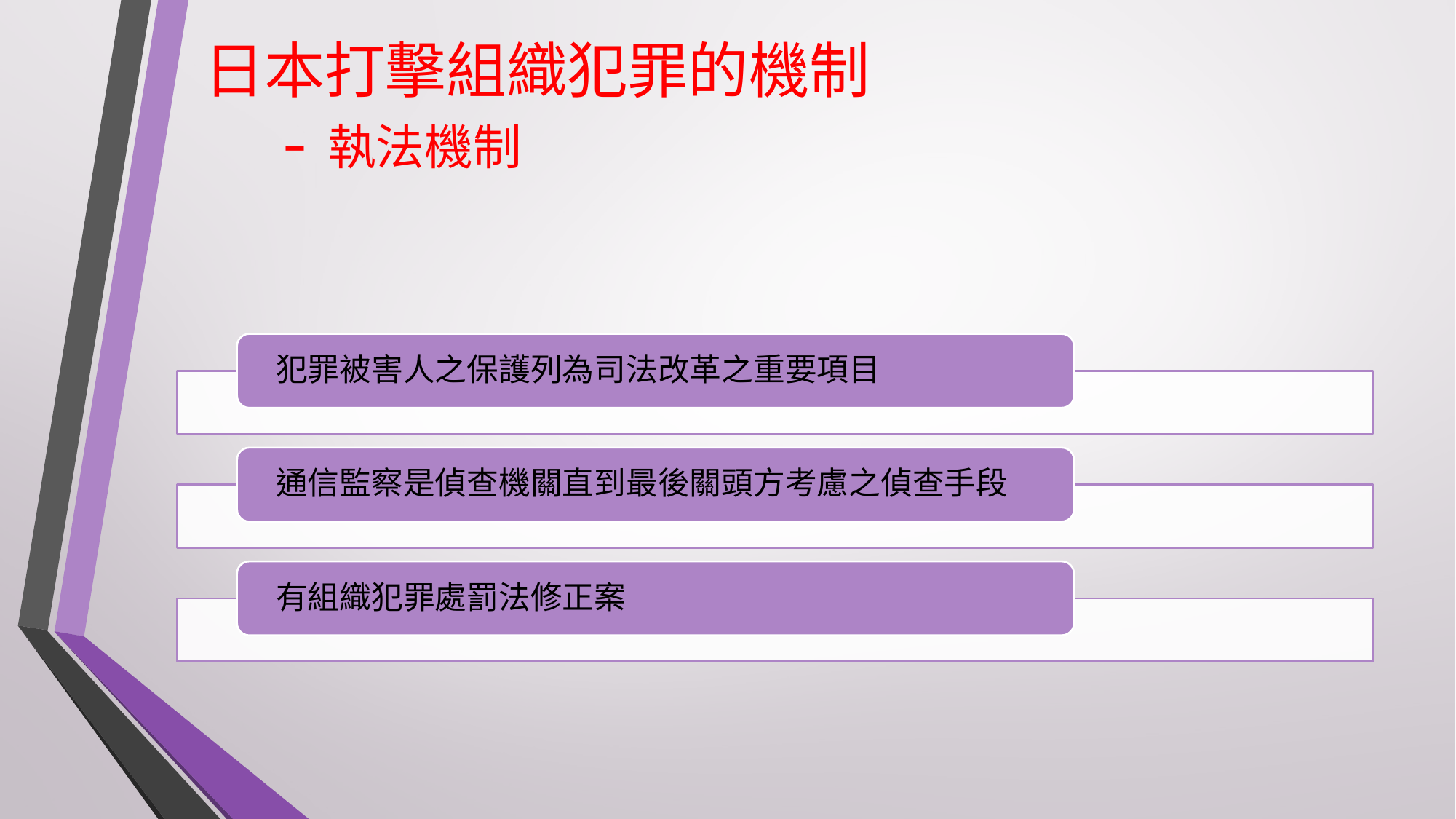

日本打擊組織犯罪的機制
  -執法機制
犯罪被害人之保護列為司法改革之重要項目
通信監察是偵查機關直到最後關頭方考慮之偵查手段
有組織犯罪處罰法修正案